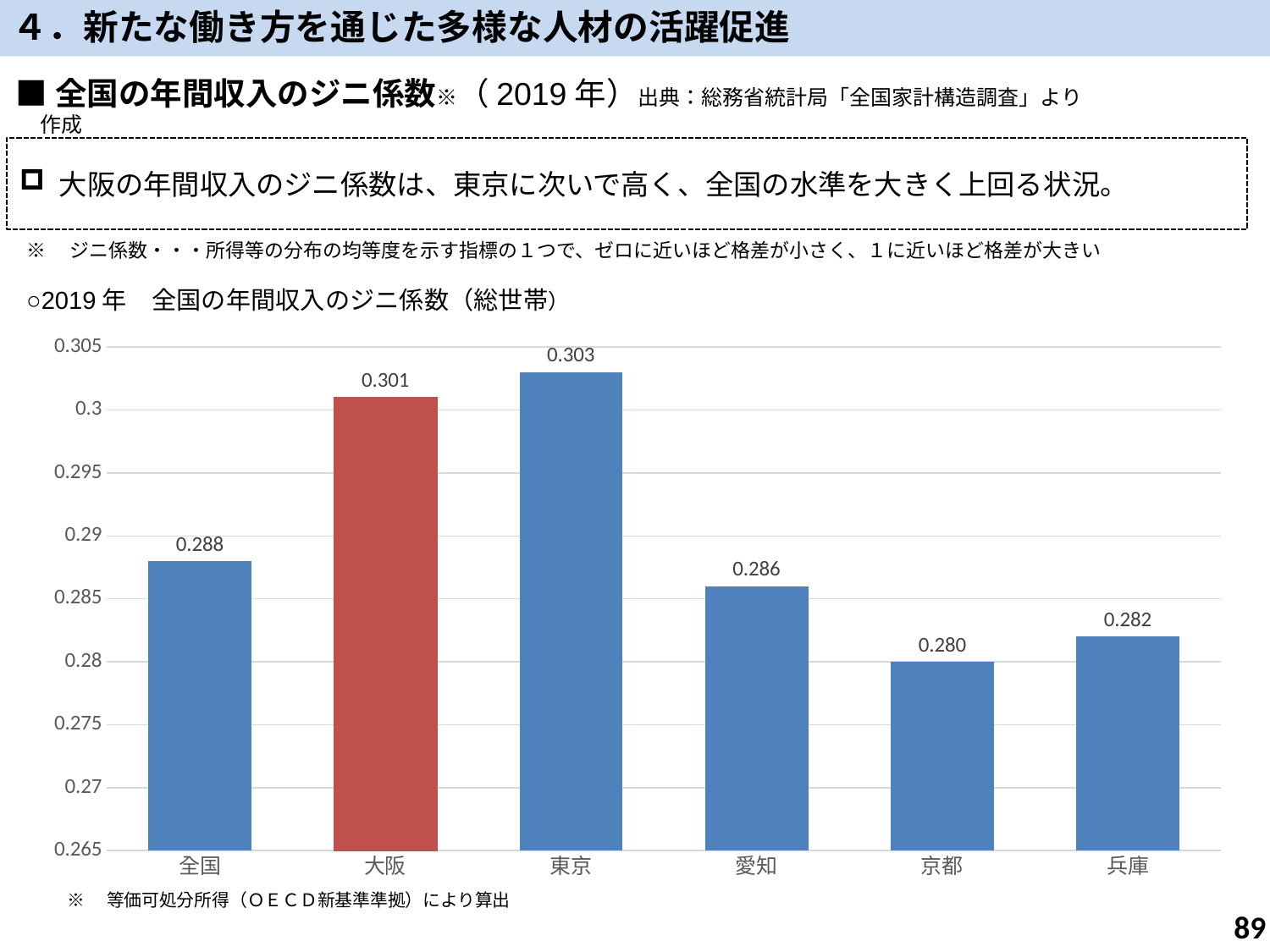

４．新たな働き方を通じた多様な人材の活躍促進
■全国の年間収入のジニ係数※（2019年）出典：総務省統計局「全国家計構造調査」より作成
大阪の年間収入のジニ係数は、東京に次いで高く、全国の水準を大きく上回る状況。
※　ジニ係数・・・所得等の分布の均等度を示す指標の１つで、ゼロに近いほど格差が小さく、１に近いほど格差が大きい
○2019年　全国の年間収入のジニ係数（総世帯）

### Chart

| Category | ジニ係数 |
|---|---|
| 全国 | 0.288 |
| 大阪 | 0.301 |
| 東京 | 0.303 |
| 愛知 | 0.286 |
| 京都 | 0.28 |
| 兵庫 | 0.282 |
※　等価可処分所得（ＯＥＣＤ新基準準拠）により算出
89